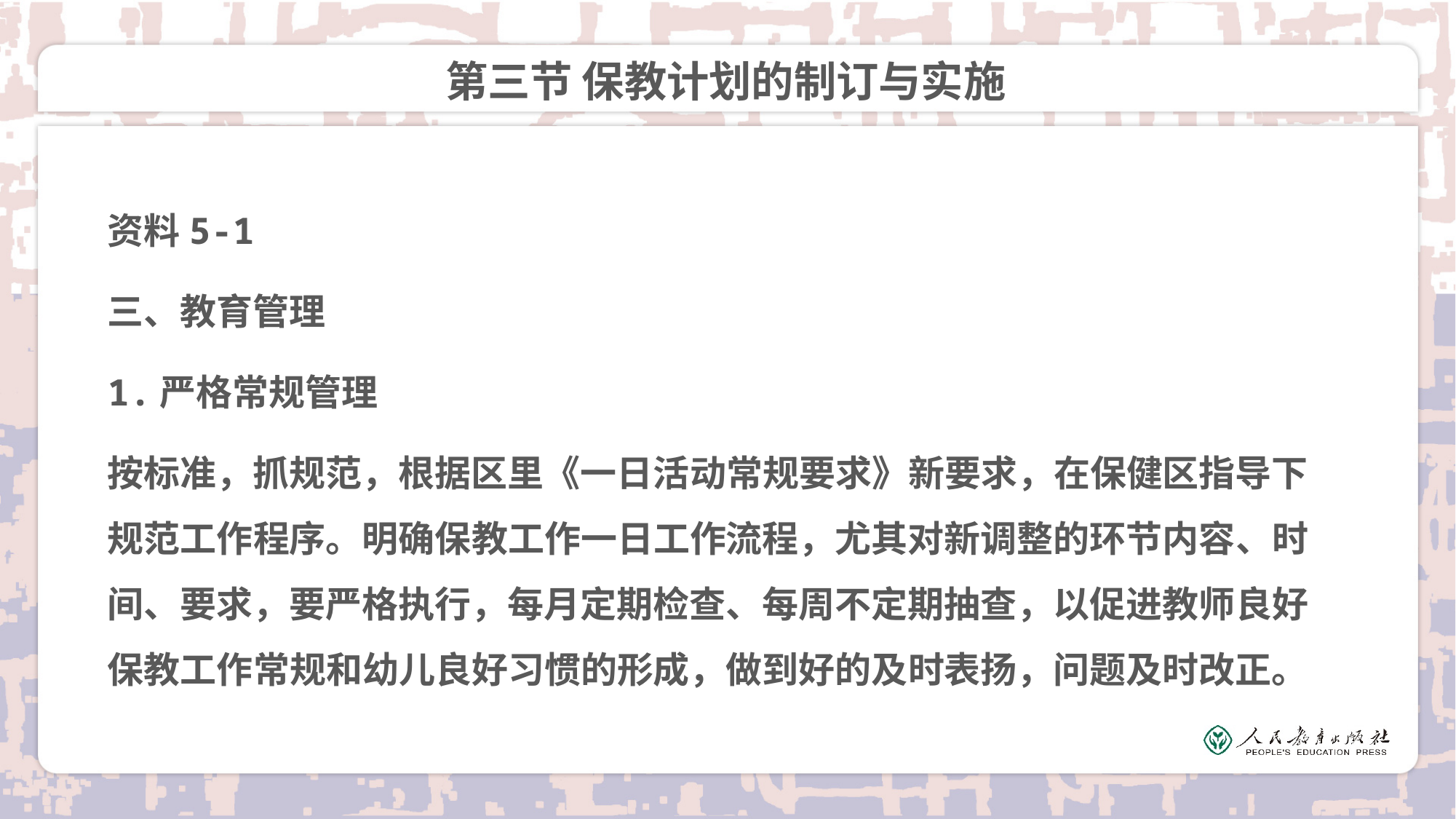

# 第三节 保教计划的制订与实施
资料5-1
三、教育管理
1.严格常规管理
按标准，抓规范，根据区里《一日活动常规要求》新要求，在保健区指导下规范工作程序。明确保教工作一日工作流程，尤其对新调整的环节内容、时间、要求，要严格执行，每月定期检查、每周不定期抽查，以促进教师良好保教工作常规和幼儿良好习惯的形成，做到好的及时表扬，问题及时改正。